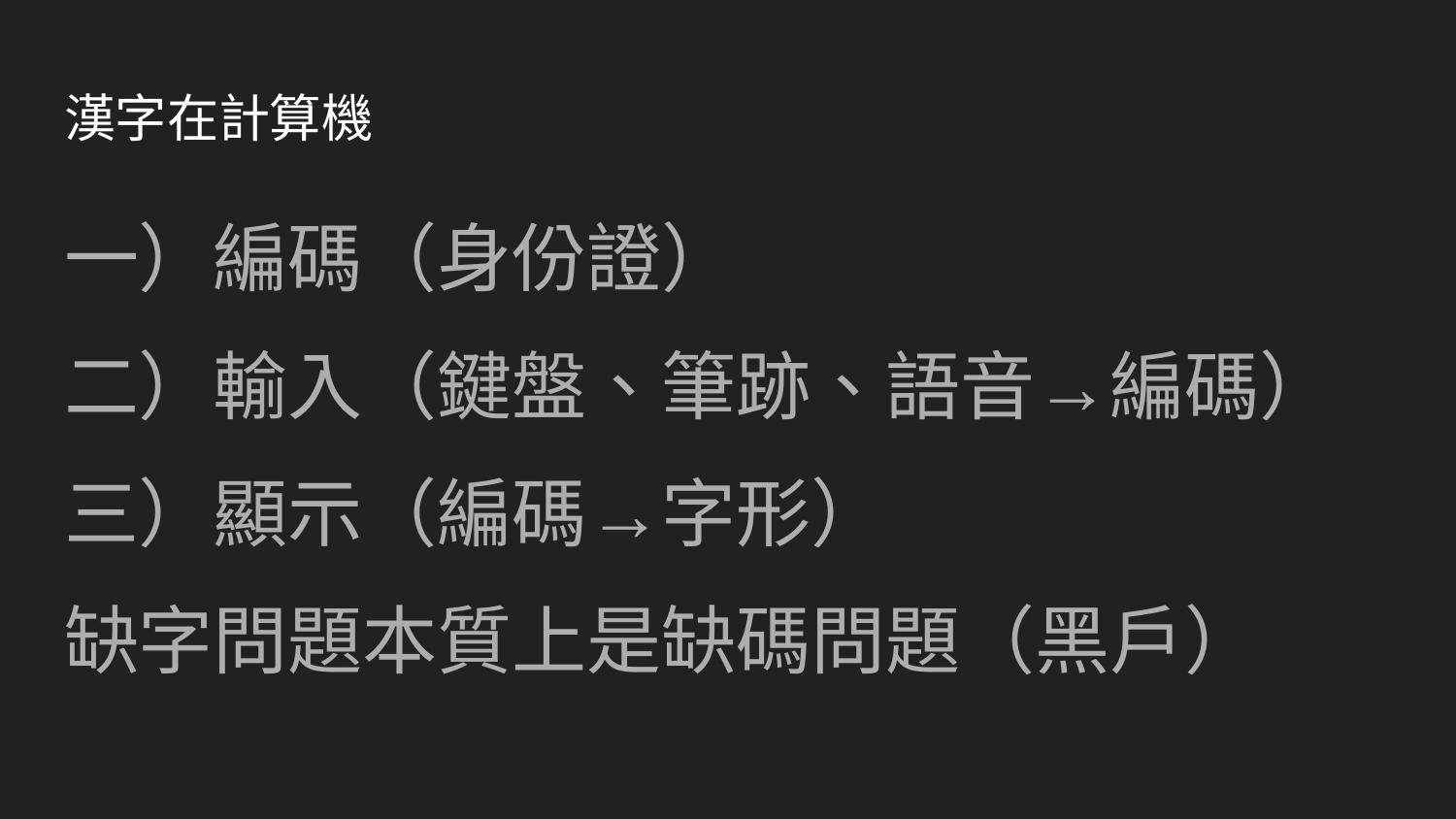

# 漢字在計算機
一）編碼（身份證）
二）輸入（鍵盤、筆跡、語音→編碼）
三）顯示（編碼→字形）
缺字問題本質上是缺碼問題（黑戶）